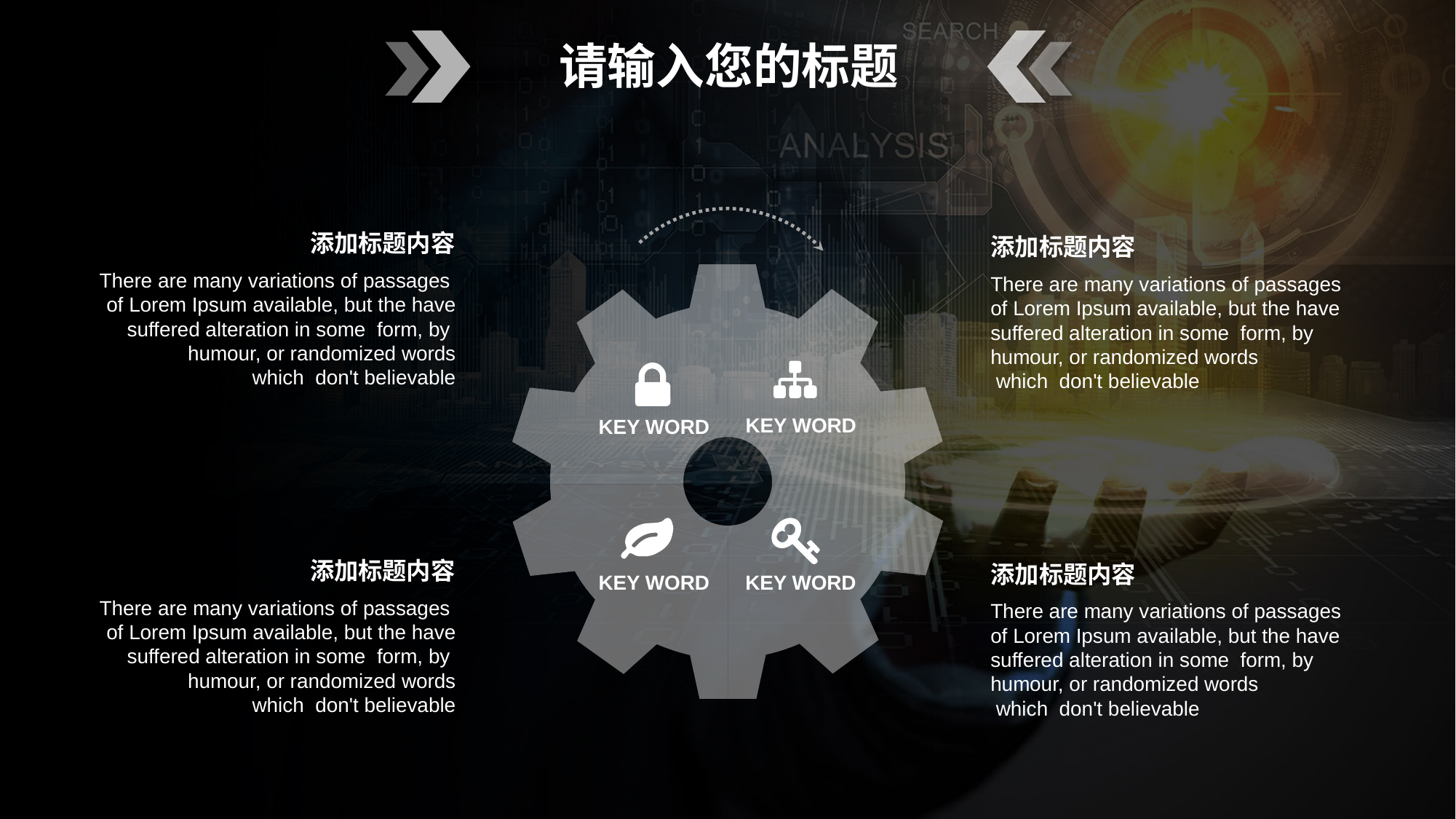

请输入您的标题

添加标题内容
There are many variations of passages
of Lorem Ipsum available, but the have suffered alteration in some  form, by
humour, or randomized words
 which  don't believable
添加标题内容
There are many variations of passages
of Lorem Ipsum available, but the have suffered alteration in some  form, by
humour, or randomized words
 which  don't believable

KEY WORD
KEY WORD

添加标题内容
There are many variations of passages
of Lorem Ipsum available, but the have suffered alteration in some  form, by
humour, or randomized words
 which  don't believable
添加标题内容
There are many variations of passages
of Lorem Ipsum available, but the have suffered alteration in some  form, by
humour, or randomized words
 which  don't believable
KEY WORD
KEY WORD